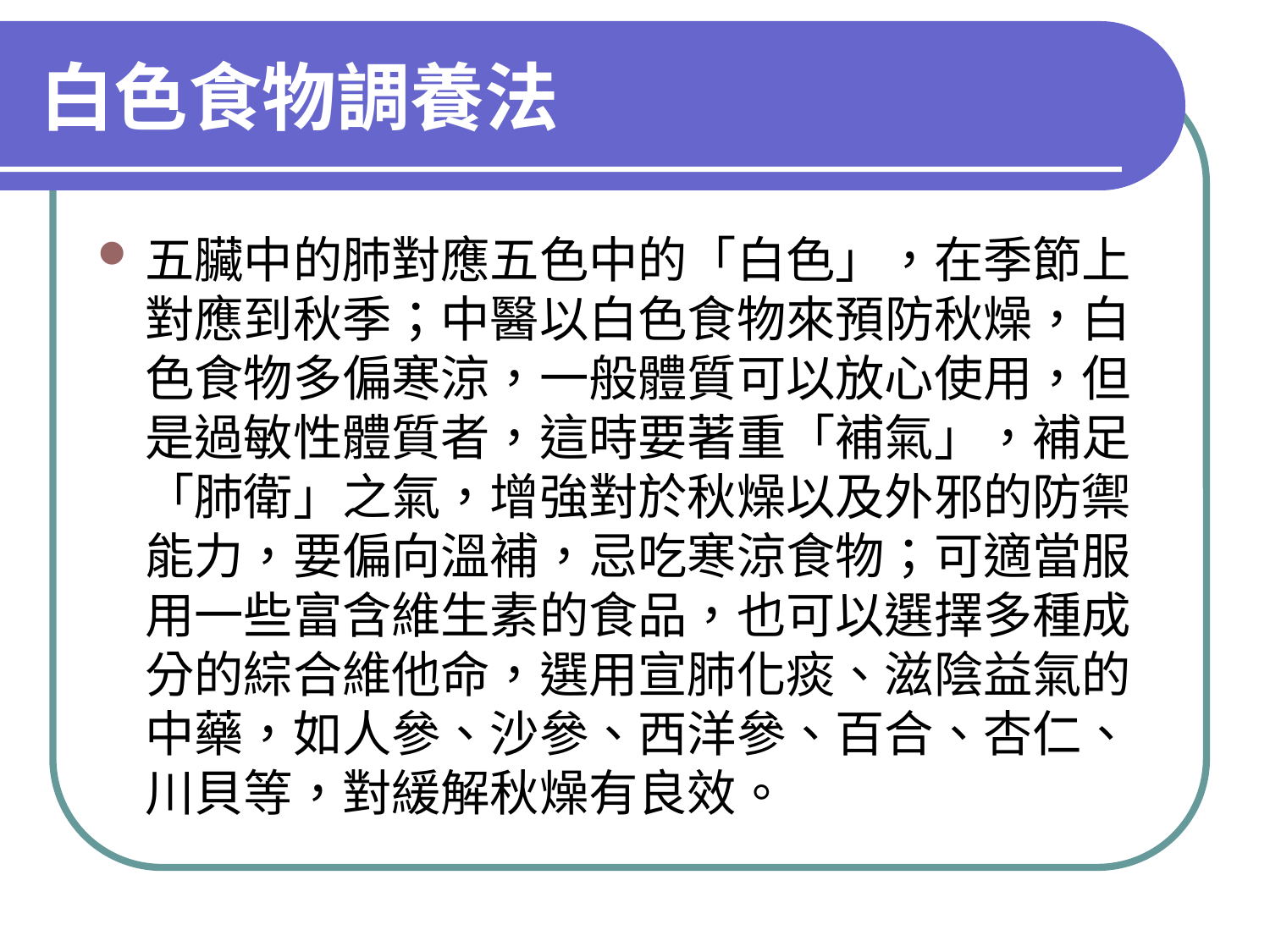

# 白色食物調養法
五臟中的肺對應五色中的「白色」，在季節上對應到秋季；中醫以白色食物來預防秋燥，白色食物多偏寒涼，一般體質可以放心使用，但是過敏性體質者，這時要著重「補氣」，補足「肺衛」之氣，增強對於秋燥以及外邪的防禦能力，要偏向溫補，忌吃寒涼食物；可適當服用一些富含維生素的食品，也可以選擇多種成分的綜合維他命，選用宣肺化痰、滋陰益氣的中藥，如人參、沙參、西洋參、百合、杏仁、川貝等，對緩解秋燥有良效。